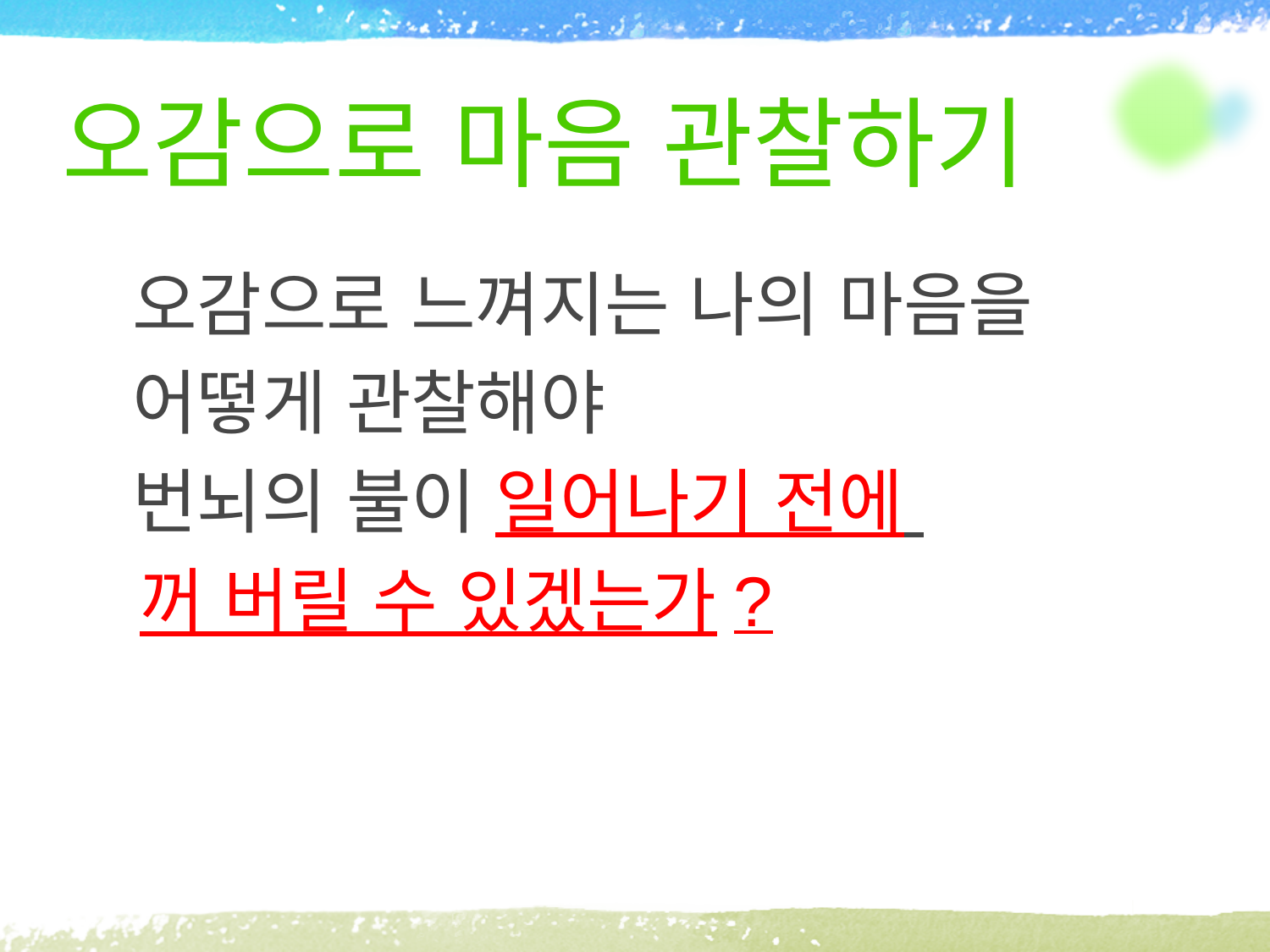

# 오감으로 마음 관찰하기

  오감으로 느껴지는 나의 마음을
  어떻게 관찰해야
  번뇌의 불이 일어나기 전에
꺼 버릴 수 있겠는가?